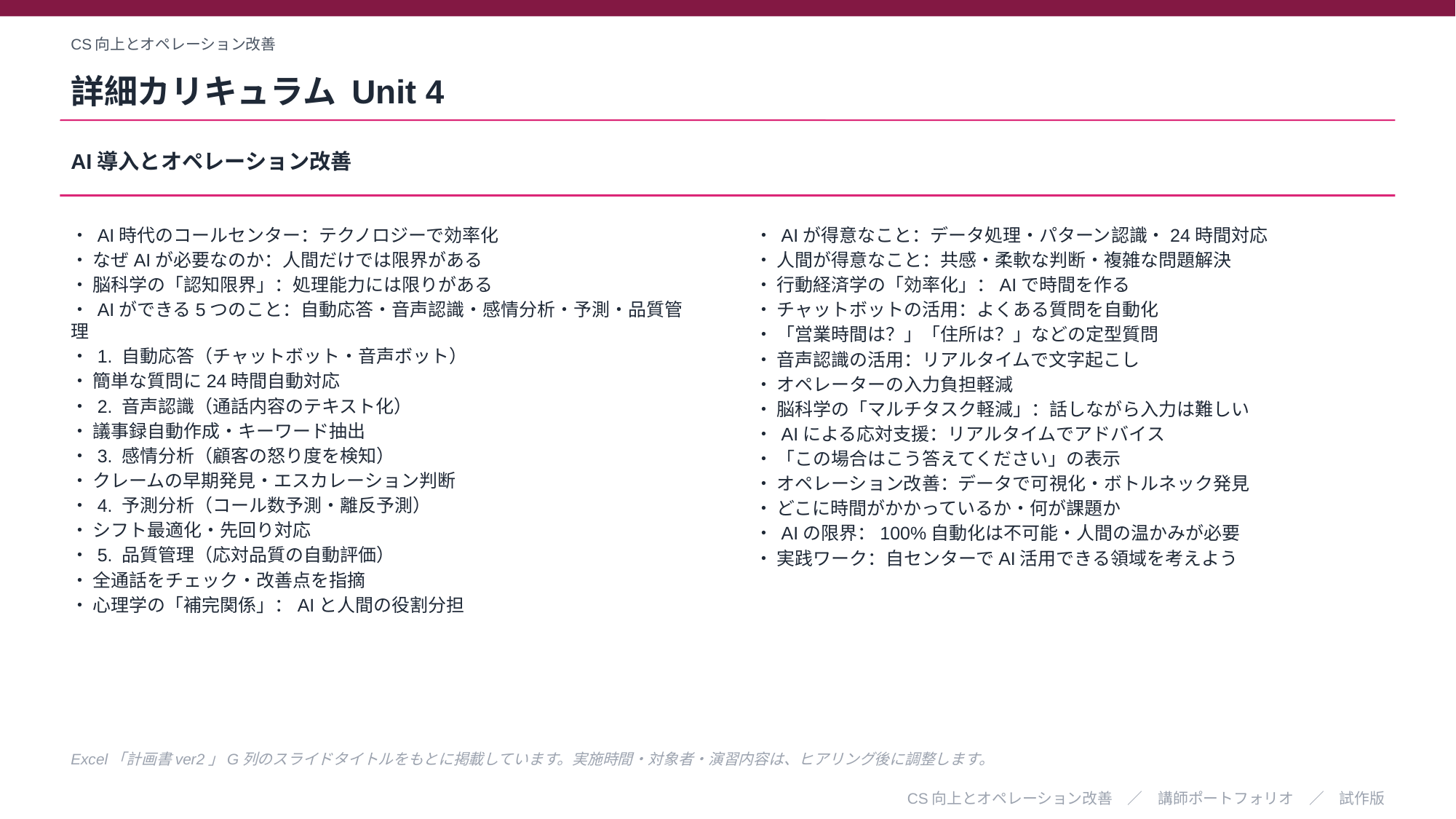

CS向上とオペレーション改善
詳細カリキュラム Unit 4

AI導入とオペレーション改善

・ AI時代のコールセンター：テクノロジーで効率化
・ なぜAIが必要なのか：人間だけでは限界がある
・ 脳科学の「認知限界」：処理能力には限りがある
・ AIができる5つのこと：自動応答・音声認識・感情分析・予測・品質管理
・ 1. 自動応答（チャットボット・音声ボット）
・ 簡単な質問に24時間自動対応
・ 2. 音声認識（通話内容のテキスト化）
・ 議事録自動作成・キーワード抽出
・ 3. 感情分析（顧客の怒り度を検知）
・ クレームの早期発見・エスカレーション判断
・ 4. 予測分析（コール数予測・離反予測）
・ シフト最適化・先回り対応
・ 5. 品質管理（応対品質の自動評価）
・ 全通話をチェック・改善点を指摘
・ 心理学の「補完関係」：AIと人間の役割分担
・ AIが得意なこと：データ処理・パターン認識・24時間対応
・ 人間が得意なこと：共感・柔軟な判断・複雑な問題解決
・ 行動経済学の「効率化」：AIで時間を作る
・ チャットボットの活用：よくある質問を自動化
・ 「営業時間は？」「住所は？」などの定型質問
・ 音声認識の活用：リアルタイムで文字起こし
・ オペレーターの入力負担軽減
・ 脳科学の「マルチタスク軽減」：話しながら入力は難しい
・ AIによる応対支援：リアルタイムでアドバイス
・ 「この場合はこう答えてください」の表示
・ オペレーション改善：データで可視化・ボトルネック発見
・ どこに時間がかかっているか・何が課題か
・ AIの限界：100%自動化は不可能・人間の温かみが必要
・ 実践ワーク：自センターでAI活用できる領域を考えよう
Excel「計画書ver2」G列のスライドタイトルをもとに掲載しています。実施時間・対象者・演習内容は、ヒアリング後に調整します。
CS向上とオペレーション改善　／　講師ポートフォリオ　／　試作版